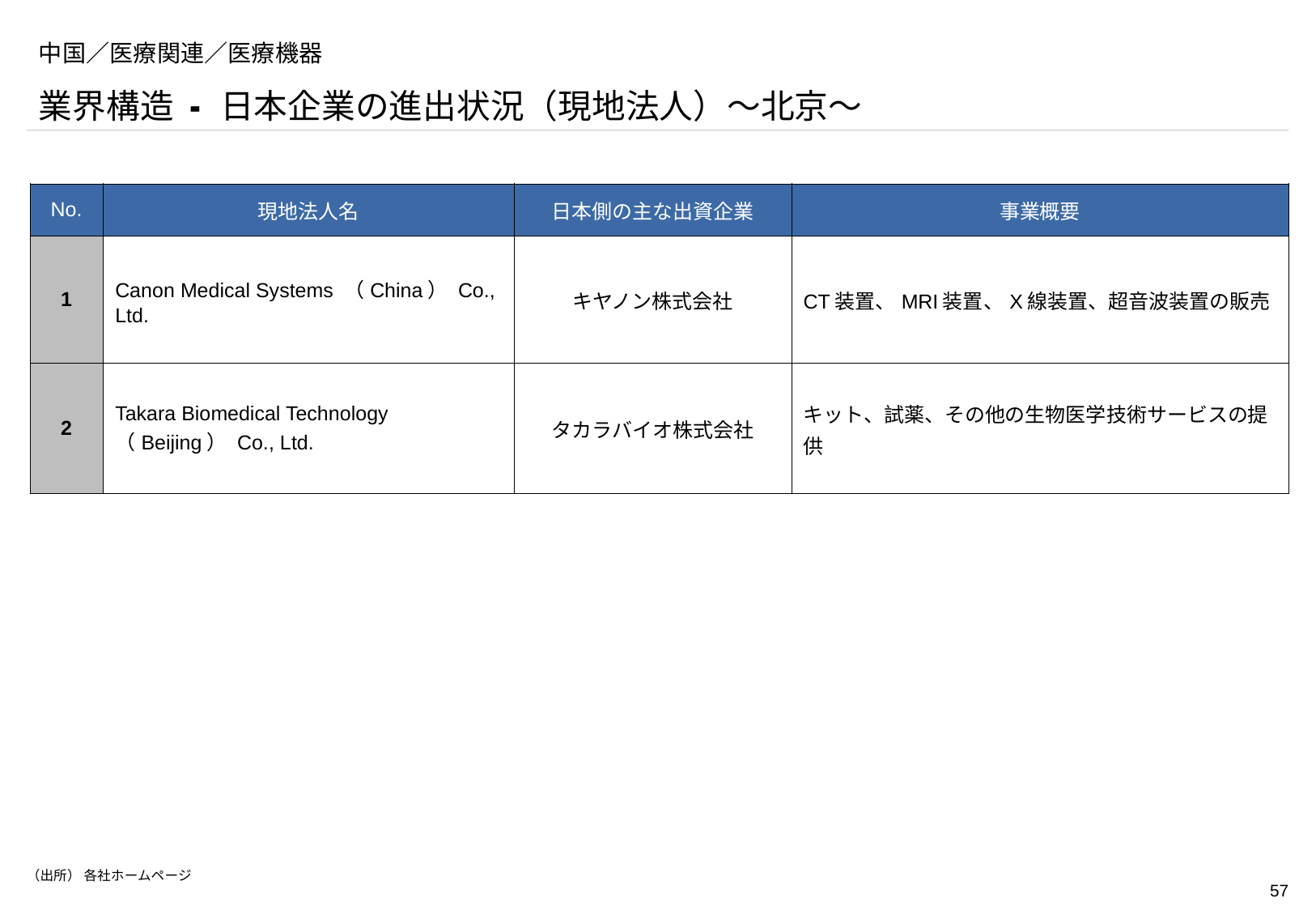

# 中国／医療関連／医療機器
業界構造 - 日本企業の進出状況（現地法人）～北京～
| No. | 現地法人名 | 日本側の主な出資企業 | 事業概要 |
| --- | --- | --- | --- |
| 1 | Canon Medical Systems （China） Co., Ltd. | キヤノン株式会社 | CT装置、MRI装置、X線装置、超音波装置の販売 |
| 2 | Takara Biomedical Technology （Beijing） Co., Ltd. | タカラバイオ株式会社 | キット、試薬、その他の生物医学技術サービスの提供 |
（出所） 各社ホームページ